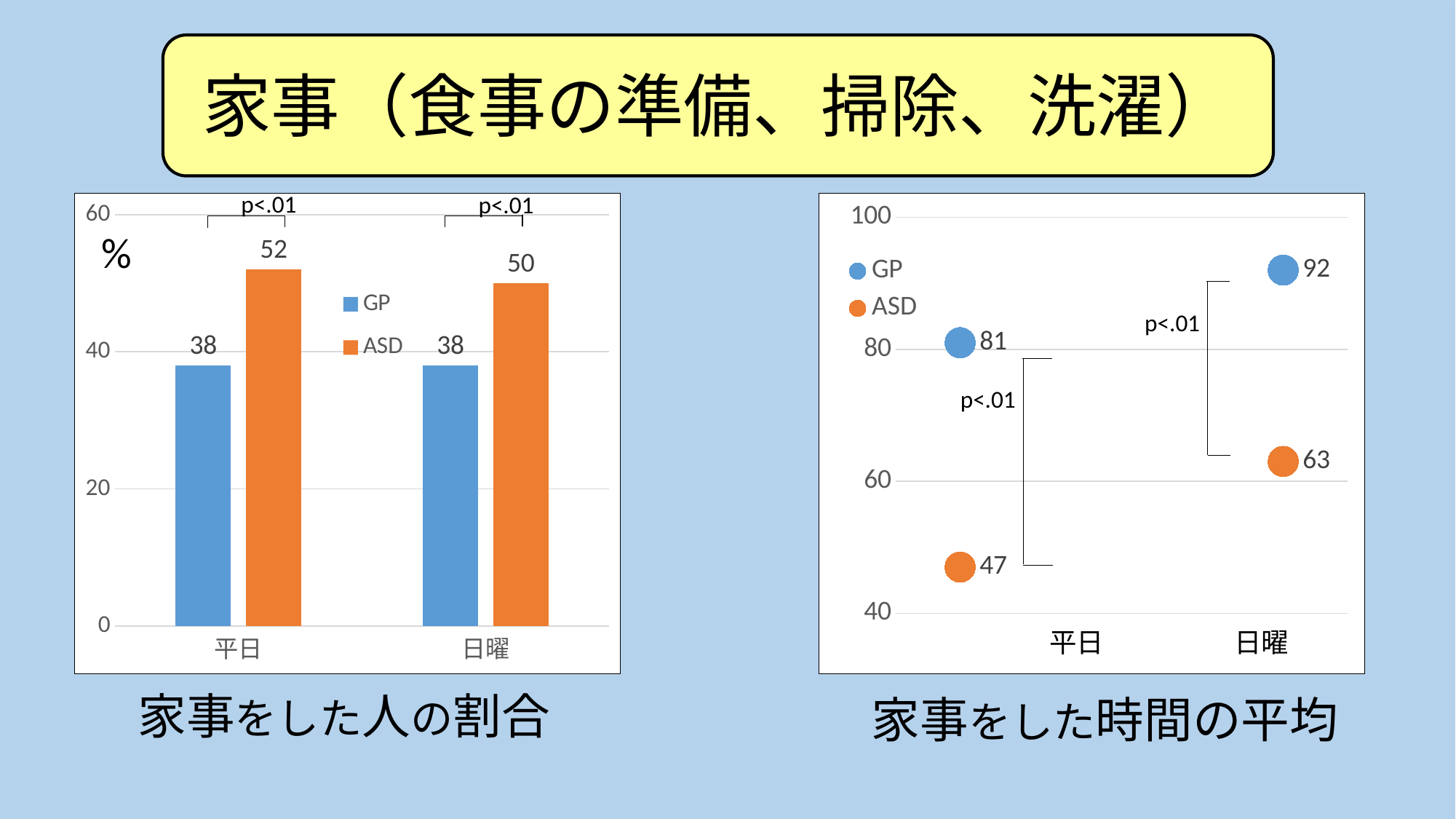

# 家事（食事の準備、掃除、洗濯）

p<.01
p<.01

### Chart

| Category | GP | ASD |
|---|---|---|
| 平日 | 38.0 | 52.0 |
| 日曜 | 38.0 | 50.0 |

### Chart

| Category | GP | ASD |
|---|---|---|
%
min
p<.01
p<.01
平日
日曜
家事をした人の割合
家事をした時間の平均